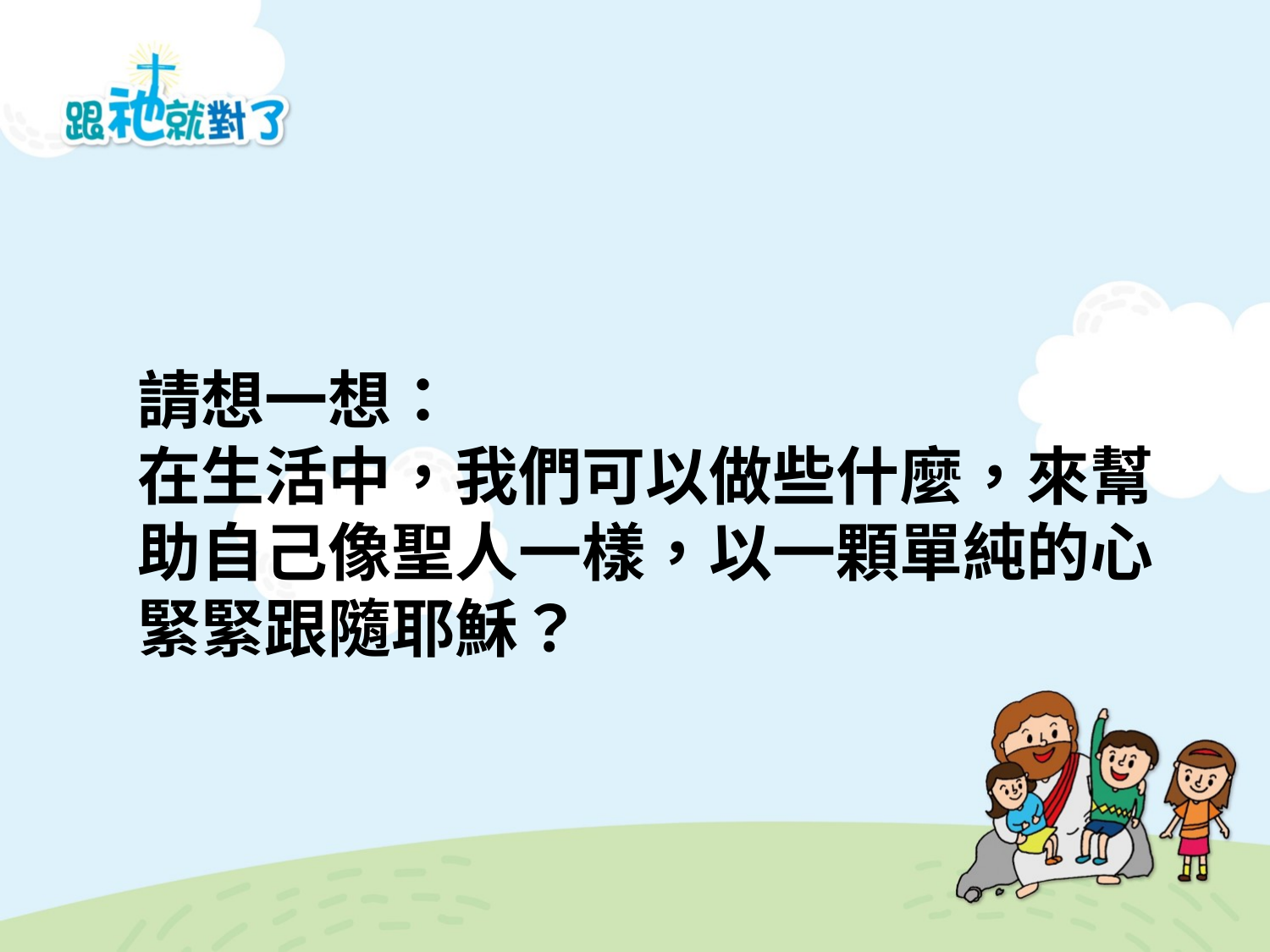

請想一想：
在生活中，我們可以做些什麼，來幫助自己像聖人一樣，以一顆單純的心緊緊跟隨耶穌？